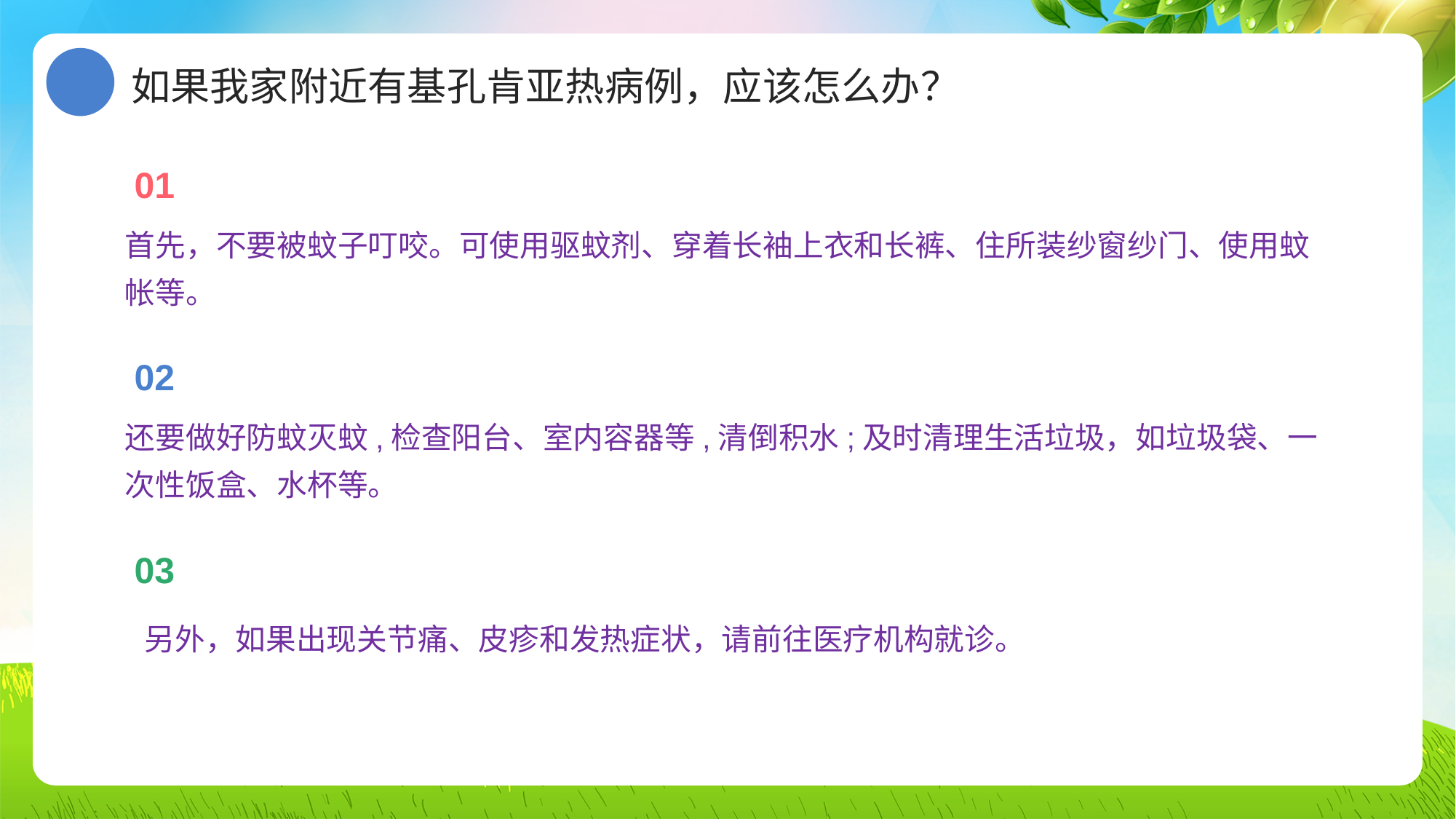

如果我家附近有基孔肯亚热病例，应该怎么办？
01
首先，不要被蚊子叮咬。可使用驱蚊剂、穿着长袖上衣和长裤、住所装纱窗纱门、使用蚊帐等。
02
还要做好防蚊灭蚊,检查阳台、室内容器等,清倒积水;及时清理生活垃圾，如垃圾袋、一次性饭盒、水杯等。
03
另外，如果出现关节痛、皮疹和发热症状，请前往医疗机构就诊。